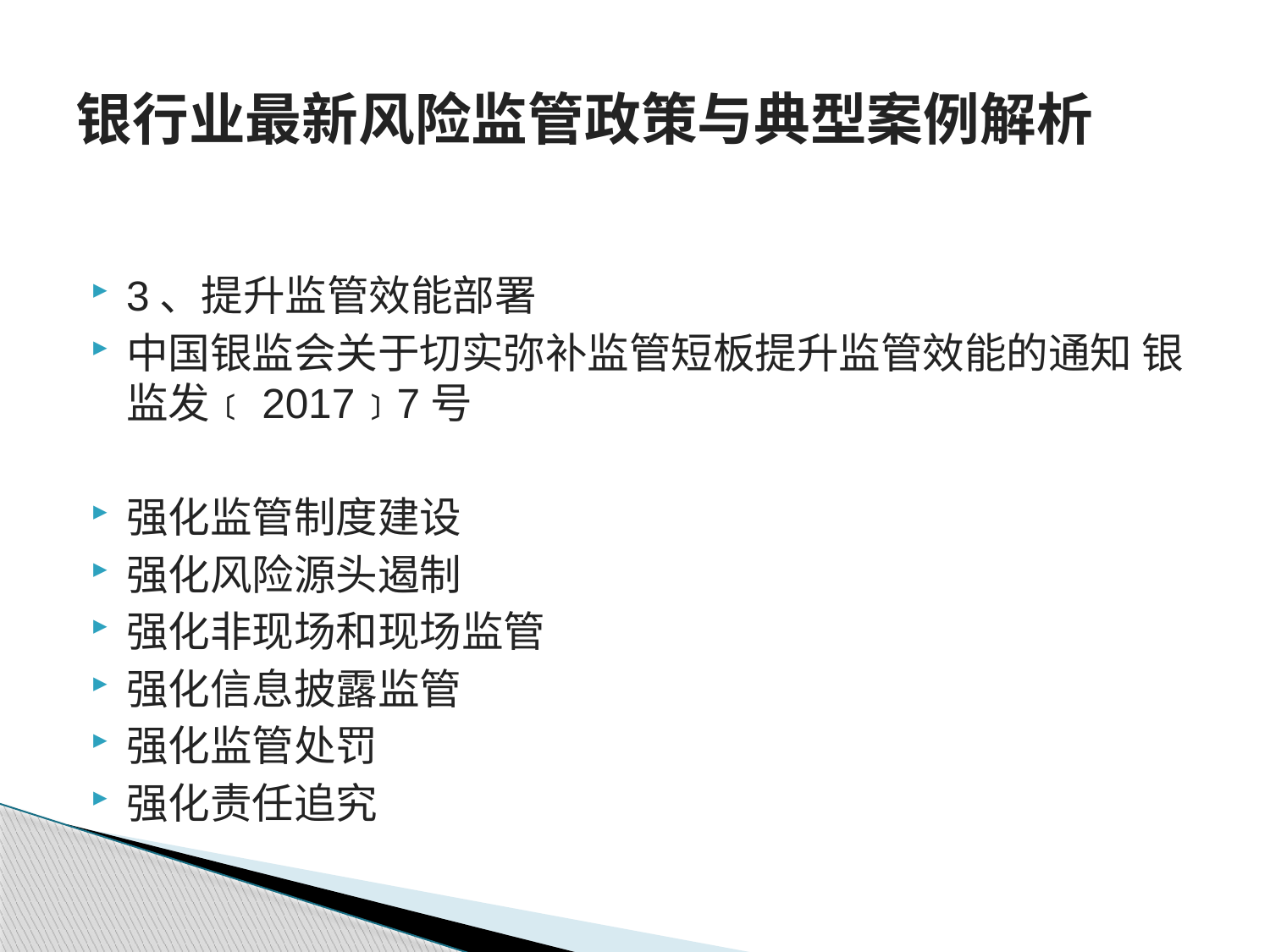

# 银行业最新风险监管政策与典型案例解析

3、提升监管效能部署
中国银监会关于切实弥补监管短板提升监管效能的通知 银监发﹝2017﹞7号

强化监管制度建设
强化风险源头遏制
强化非现场和现场监管
强化信息披露监管
强化监管处罚
强化责任追究